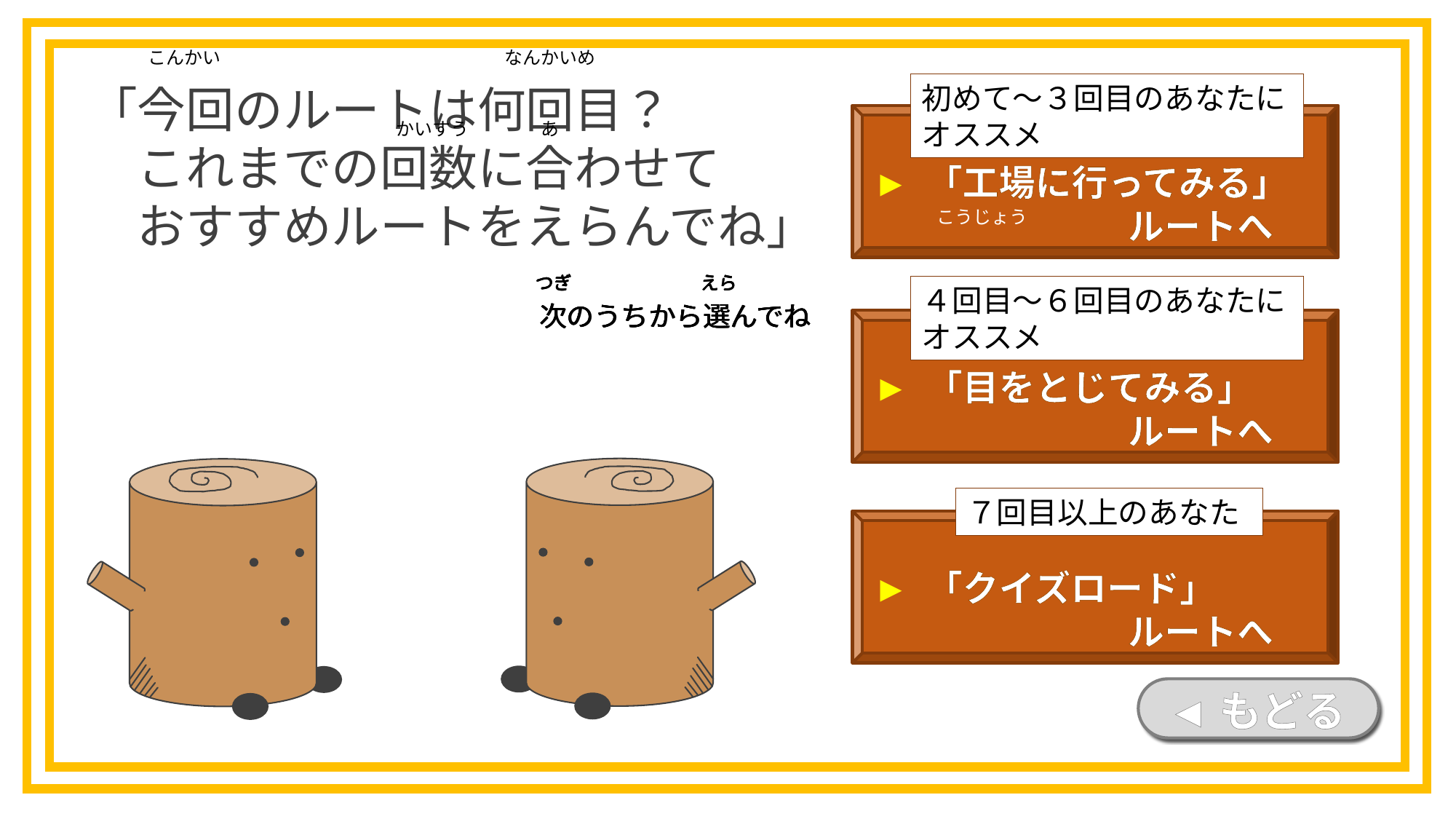

「今回のルートは何回目？
　これまでの回数に合わせて
　おすすめルートをえらんでね」

こんかい
なんかいめ

初めて～３回目のあなたにオススメ

► 「工場に行ってみる」
　　　　　　　ルートへ

かいすう
あ
こうじょう
つぎ
えら
次のうちから選んでね
つぎ
えら
次のうちから選んでね
つぎ
えら
次のうちから選んでね
つぎ
えら
次のうちから選んでね
４回目～６回目のあなたにオススメ

► 「目をとじてみる」
　　　　　　　ルートへ

７回目以上のあなた

► 「クイズロード」
　　　　　　　ルートへ

◄もどる